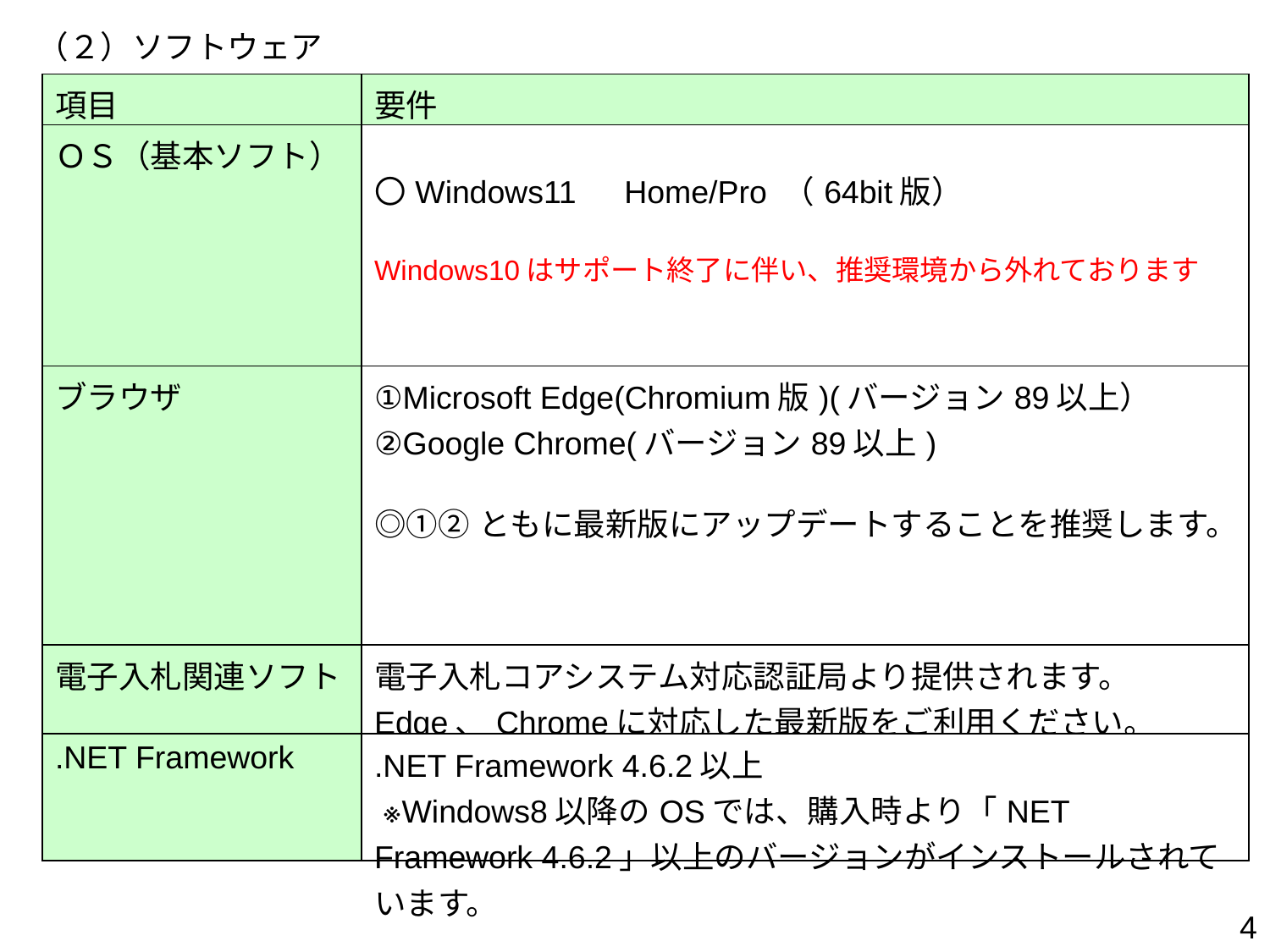

（２）ソフトウェア
| 項目 | 要件 |
| --- | --- |
| ＯＳ（基本ソフト） | 〇Windows11　Home/Pro （64bit版） Windows10はサポート終了に伴い、推奨環境から外れております |
| ブラウザ | ①Microsoft Edge(Chromium版)(バージョン89以上） ②Google Chrome(バージョン89以上) ◎①②ともに最新版にアップデートすることを推奨します。 |
| 電子入札関連ソフト | 電子入札コアシステム対応認証局より提供されます。 Edge、Chromeに対応した最新版をご利用ください。 |
| .NET Framework | .NET Framework 4.6.2以上  ※Windows8以降のOSでは、購入時より「NET Framework 4.6.2」以上のバージョンがインストールされています。 |
4